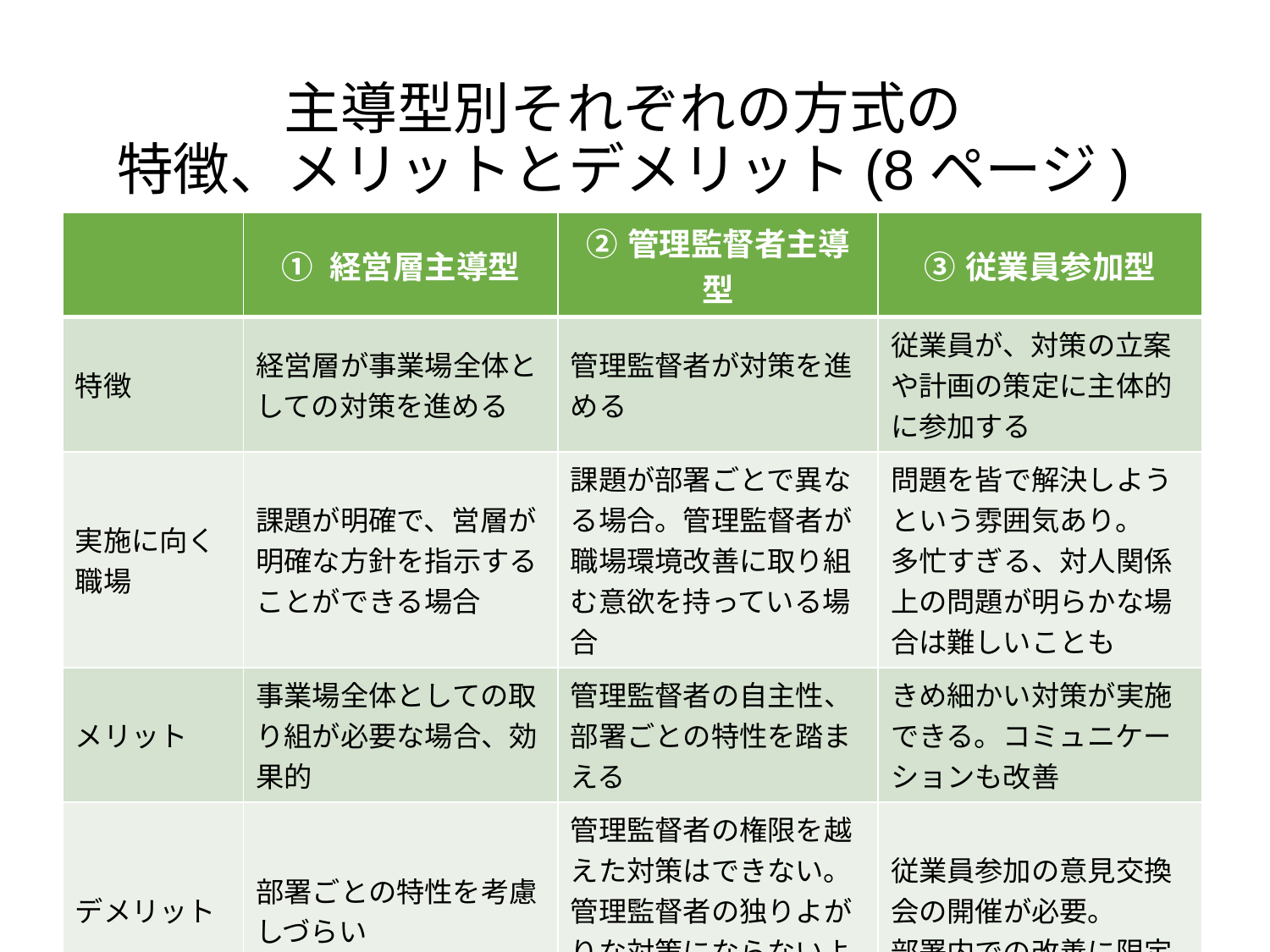

# 主導型別それぞれの方式の 特徴、メリットとデメリット(8ページ)
|  | ① 経営層主導型 | ②管理監督者主導型 | ③従業員参加型 |
| --- | --- | --- | --- |
| 特徴 | 経営層が事業場全体としての対策を進める | 管理監督者が対策を進める | 従業員が、対策の立案や計画の策定に主体的に参加する |
| 実施に向く職場 | 課題が明確で、営層が明確な方針を指示することができる場合 | 課題が部署ごとで異なる場合。管理監督者が職場環境改善に取り組む意欲を持っている場合 | 問題を皆で解決しようという雰囲気あり。 多忙すぎる、対人関係上の問題が明らかな場合は難しいことも |
| メリット | 事業場全体としての取り組が必要な場合、効果的 | 管理監督者の自主性、部署ごとの特性を踏まえる | きめ細かい対策が実施できる。コミュニケーションも改善 |
| デメリット | 部署ごとの特性を考慮しづらい | 管理監督者の権限を越えた対策はできない。 管理監督者の独りよがりな対策にならないよう注意 | 従業員参加の意見交換会の開催が必要。 部署内での改善に限定 |
7